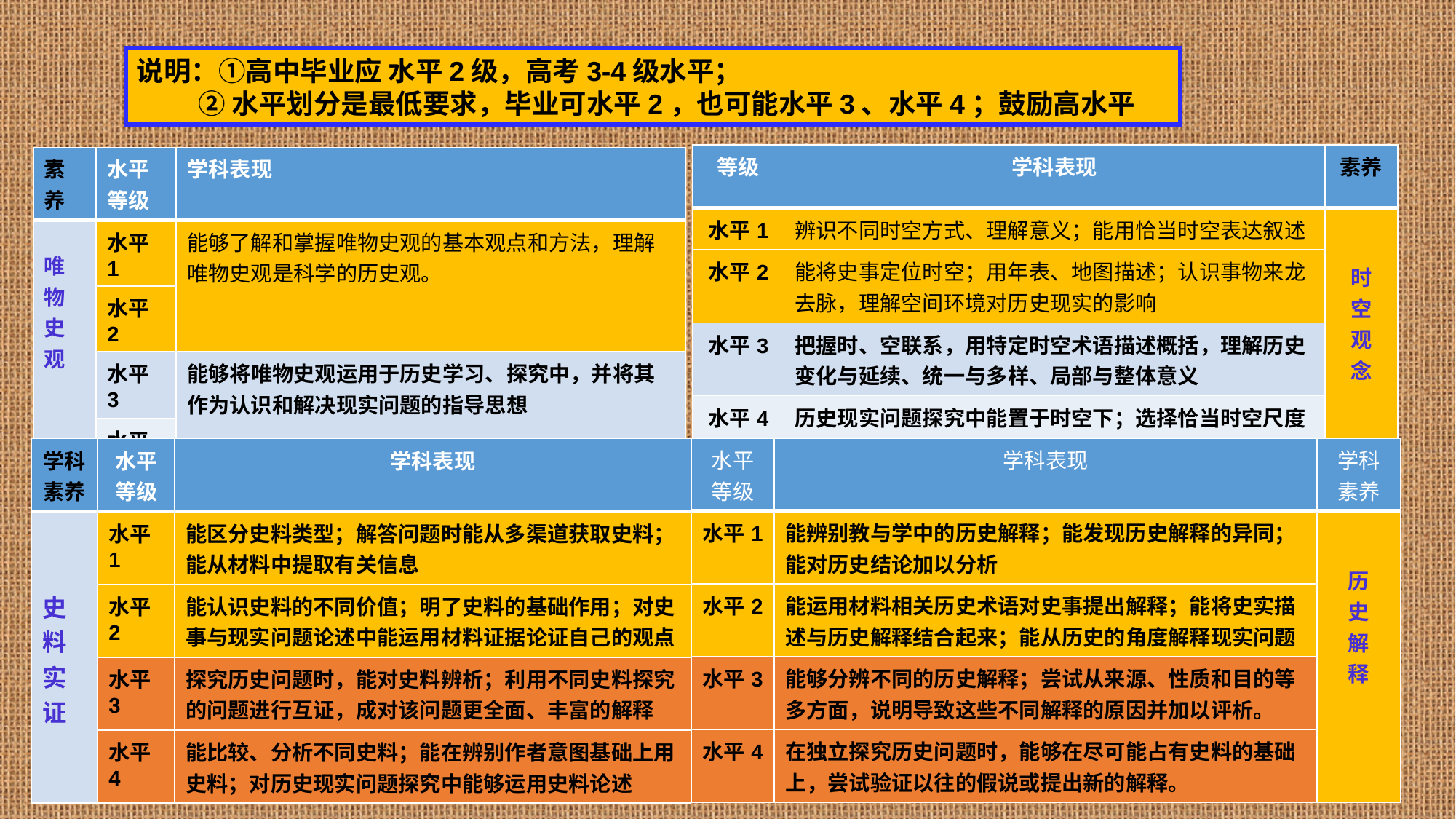

说明：①高中毕业应 水平2级，高考3-4级水平；
          ②水平划分是最低要求，毕业可水平2，也可能水平3、水平4；鼓励高水平
| 等级 | 学科表现 | 素养 |
| --- | --- | --- |
| 水平1 | 辨识不同时空方式、理解意义；能用恰当时空表达叙述 | 时 空 观 念 |
| 水平2 | 能将史事定位时空；用年表、地图描述；认识事物来龙去脉，理解空间环境对历史现实的影响 |  |
| 水平3 | 把握时、空联系，用特定时空术语描述概括，理解历史变化与延续、统一与多样、局部与整体意义 |  |
| 水平4 | 历史现实问题探究中能置于时空下；选择恰当时空尺度分析、综合、比较，作出合理的解释 |  |
| 素养 | 水平等级 | 学科表现 |
| --- | --- | --- |
| 唯 物 史 观 | 水平1 | 能够了解和掌握唯物史观的基本观点和方法，理解唯物史观是科学的历史观。 |
|  | 水平2 |  |
|  | 水平3 | 能够将唯物史观运用于历史学习、探究中，并将其作为认识和解决现实问题的指导思想 |
|  | 水平4 |  |
| 水平等级 | 学科表现 | 学科素养 |
| --- | --- | --- |
| 水平1 | 能辨别教与学中的历史解释；能发现历史解释的异同；能对历史结论加以分析 | 历 史 解 释 |
| 水平2 | 能运用材料相关历史术语对史事提出解释；能将史实描述与历史解释结合起来；能从历史的角度解释现实问题 |  |
| 水平3 | 能够分辨不同的历史解释；尝试从来源、性质和目的等多方面，说明导致这些不同解释的原因并加以评析。 |  |
| 水平4 | 在独立探究历史问题时，能够在尽可能占有史料的基础上，尝试验证以往的假说或提出新的解释。 |  |
| 学科素养 | 水平等级 | 学科表现 |
| --- | --- | --- |
| 史料实证 | 水平1 | 能区分史料类型；解答问题时能从多渠道获取史料；能从材料中提取有关信息 |
|  | 水平2 | 能认识史料的不同价值；明了史料的基础作用；对史事与现实问题论述中能运用材料证据论证自己的观点 |
|  | 水平3 | 探究历史问题时，能对史料辨析；利用不同史料探究的问题进行互证，成对该问题更全面、丰富的解释 |
|  | 水平4 | 能比较、分析不同史料；能在辨别作者意图基础上用史料；对历史现实问题探究中能够运用史料论述 |